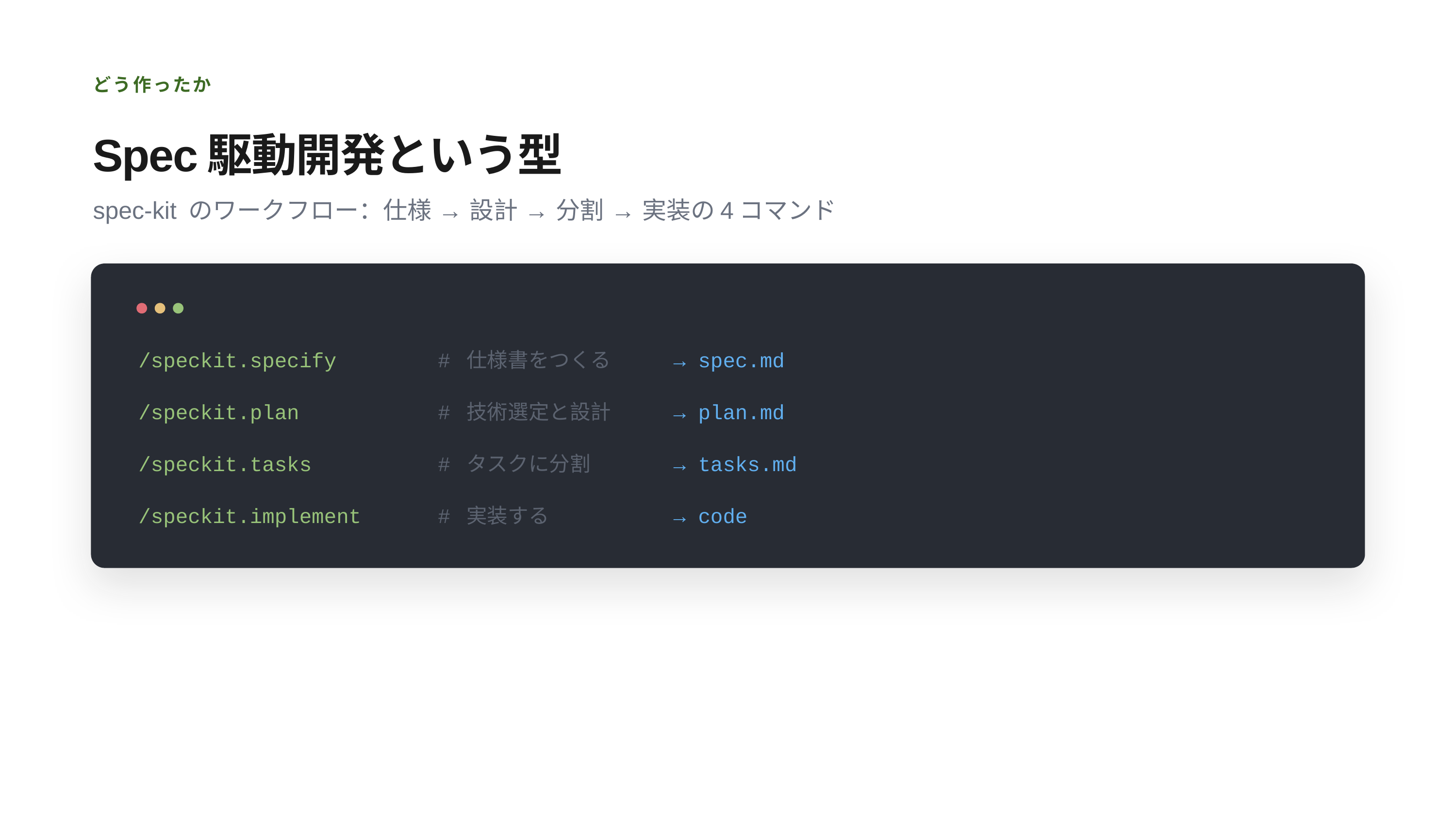

どう作ったか
Spec駆動開発という型
spec-kit のワークフロー：仕様 → 設計 → 分割 → 実装の4コマンド

/speckit.specify
# 仕様書をつくる
→ spec.md
/speckit.plan
# 技術選定と設計
→ plan.md
/speckit.tasks
# タスクに分割
→ tasks.md
/speckit.implement
# 実装する
→ code